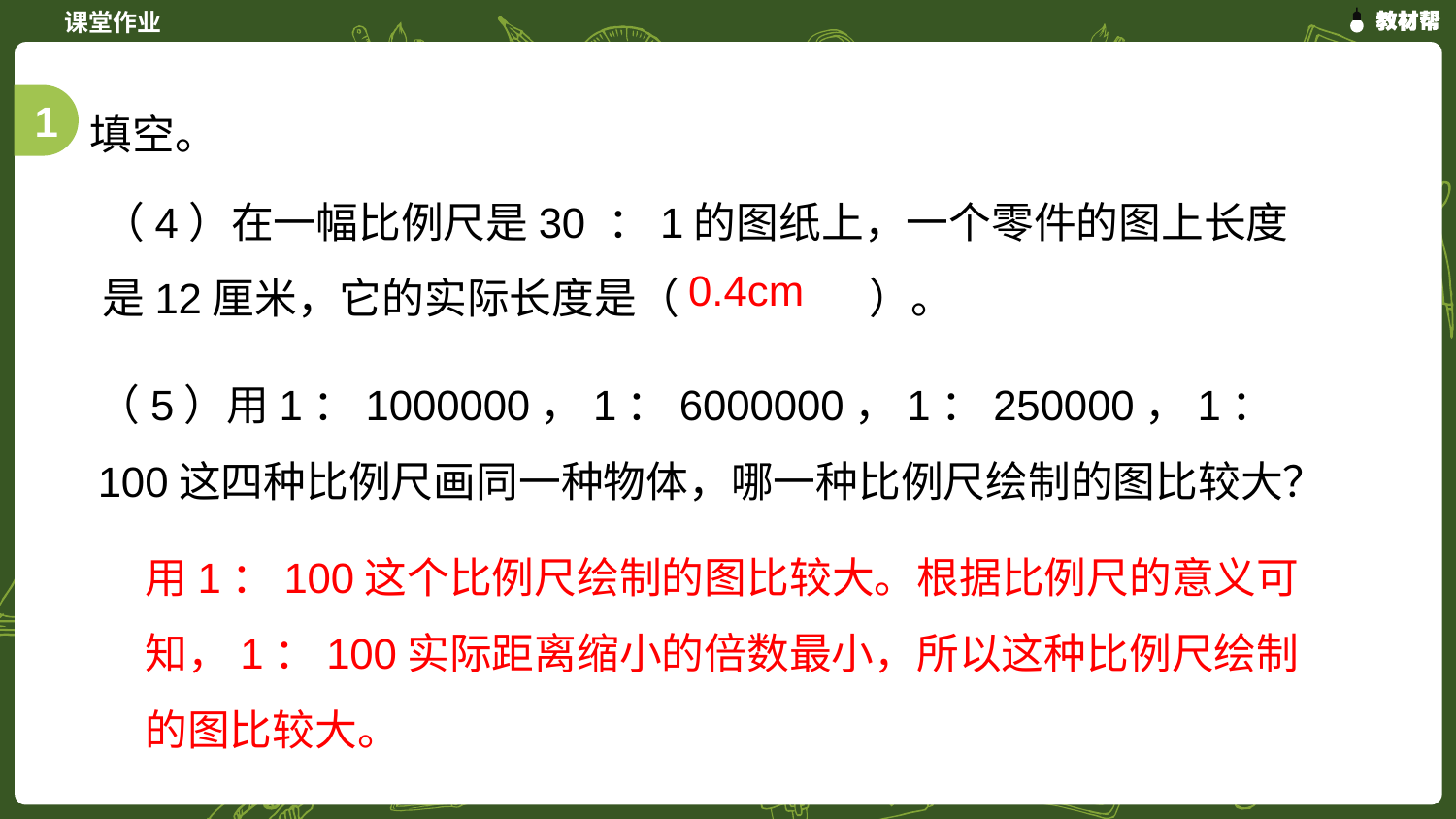

填空。
1
（4）在一幅比例尺是30 ：1的图纸上，一个零件的图上长度是12厘米，它的实际长度是（                    ）。
0.4cm
（5）用1：1000000，1：6000000，1：250000，1：100这四种比例尺画同一种物体，哪一种比例尺绘制的图比较大？
用1：100这个比例尺绘制的图比较大。根据比例尺的意义可知，1：100实际距离缩小的倍数最小，所以这种比例尺绘制的图比较大。